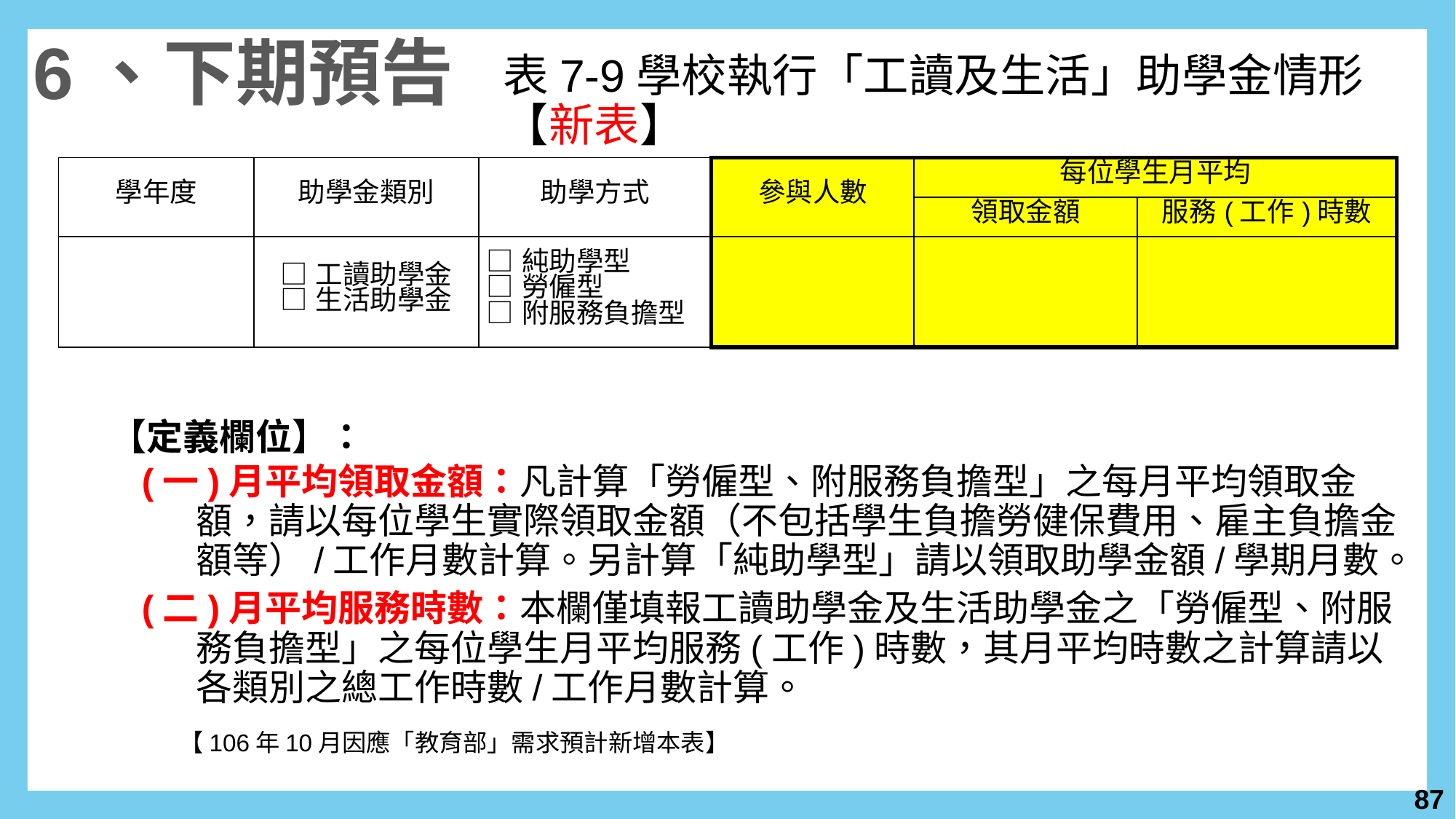

6、下期預告
表7-9學校執行「工讀及生活」助學金情形
【新表】

| 學年度 | 助學金類別 | 助學方式 | 參與人數 | 每位學生月平均 |  |
| --- | --- | --- | --- | --- | --- |
|  |  |  |  | 領取金額 | 服務(工作)時數 |
|  | □工讀助學金 □生活助學金 | □純助學型 □勞僱型 □附服務負擔型 |  |  |  |
【定義欄位】：
(一)月平均領取金額：凡計算「勞僱型、附服務負擔型」之每月平均領取金額，請以每位學生實際領取金額（不包括學生負擔勞健保費用、雇主負擔金額等）/工作月數計算。另計算「純助學型」請以領取助學金額/學期月數。
(二)月平均服務時數：本欄僅填報工讀助學金及生活助學金之「勞僱型、附服務負擔型」之每位學生月平均服務(工作)時數，其月平均時數之計算請以各類別之總工作時數/工作月數計算。
【106年10月因應「教育部」需求預計新增本表】

87